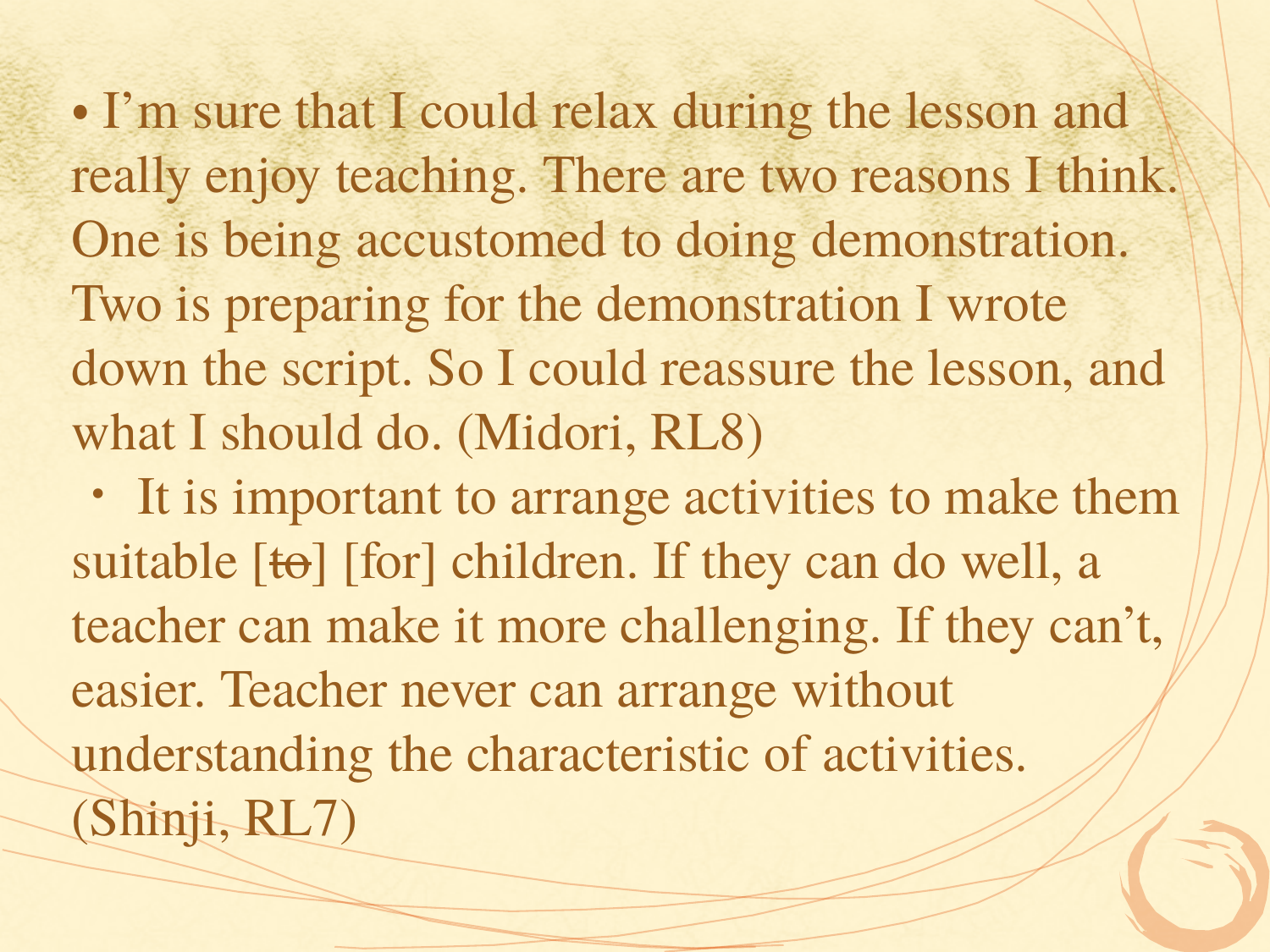

・I’m sure that I could relax during the lesson and really enjoy teaching. There are two reasons I think. One is being accustomed to doing demonstration. Two is preparing for the demonstration I wrote down the script. So I could reassure the lesson, and what I should do. (Midori, RL8)
・It is important to arrange activities to make them suitable [to] [for] children. If they can do well, a teacher can make it more challenging. If they can’t, easier. Teacher never can arrange without understanding the characteristic of activities. (Shinji, RL7)